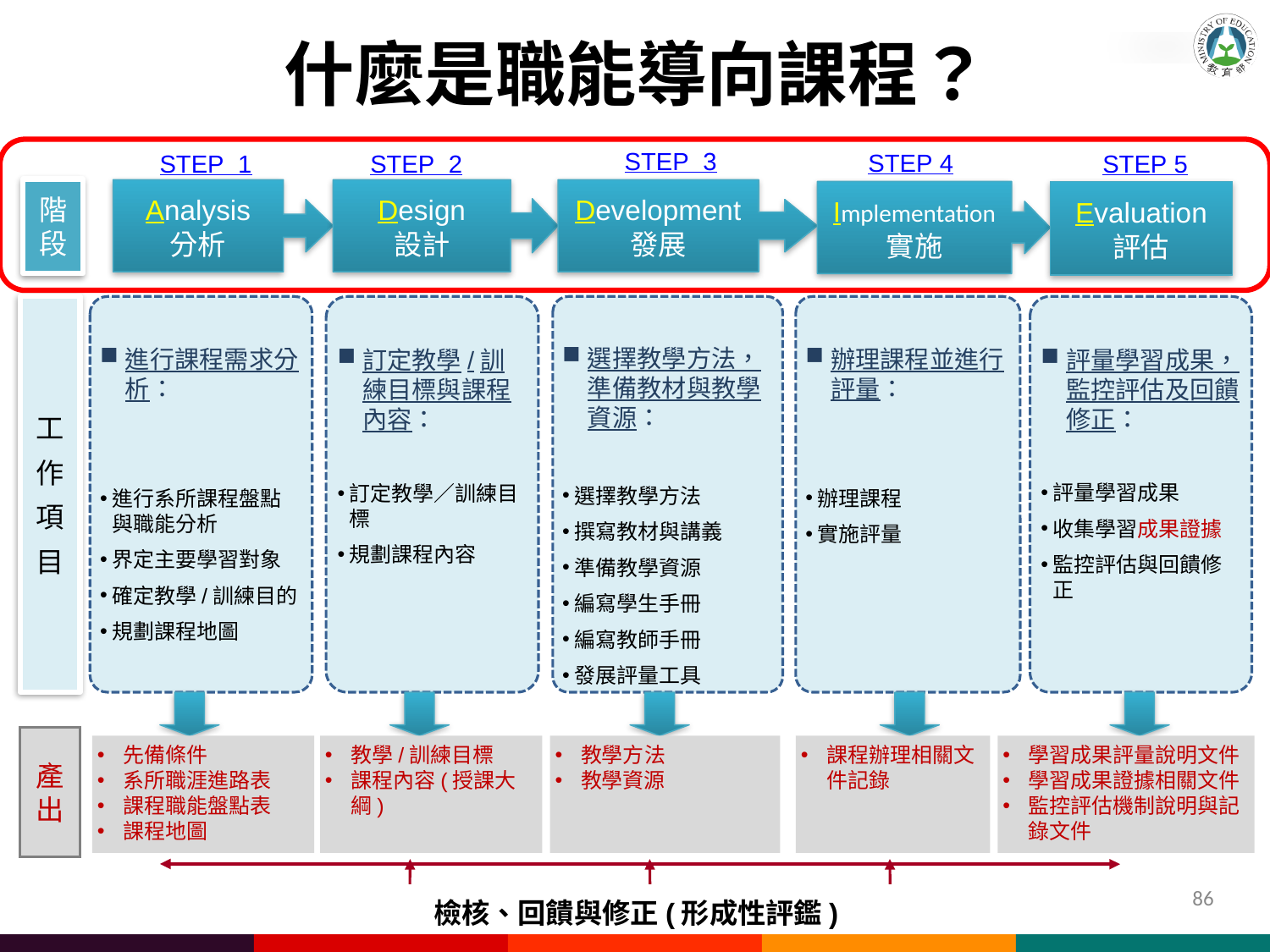

什麼是職能導向課程？

STEP  3
STEP 4
STEP  1
STEP  2
STEP 5
階
段
Analysis
分析
Design
設計
Development
發展
Implementation
實施
Evaluation
評估
工
作
項
目

進行課程需求分析：

進行系所課程盤點與職能分析
界定主要學習對象
確定教學/訓練目的
規劃課程地圖

訂定教學/訓練目標與課程內容：

訂定教學／訓練目標
規劃課程內容

選擇教學方法，準備教材與教學資源：

選擇教學方法
撰寫教材與講義
準備教學資源
編寫學生手冊
編寫教師手冊
發展評量工具

辦理課程並進行評量：

辦理課程
實施評量

評量學習成果，監控評估及回饋修正：

評量學習成果
收集學習成果證據
監控評估與回饋修正

產
出
先備條件
系所職涯進路表
課程職能盤點表
課程地圖
教學/訓練目標
課程內容(授課大綱)
教學方法
教學資源
課程辦理相關文件記錄
學習成果評量說明文件
學習成果證據相關文件
監控評估機制說明與記錄文件

檢核、回饋與修正(形成性評鑑)